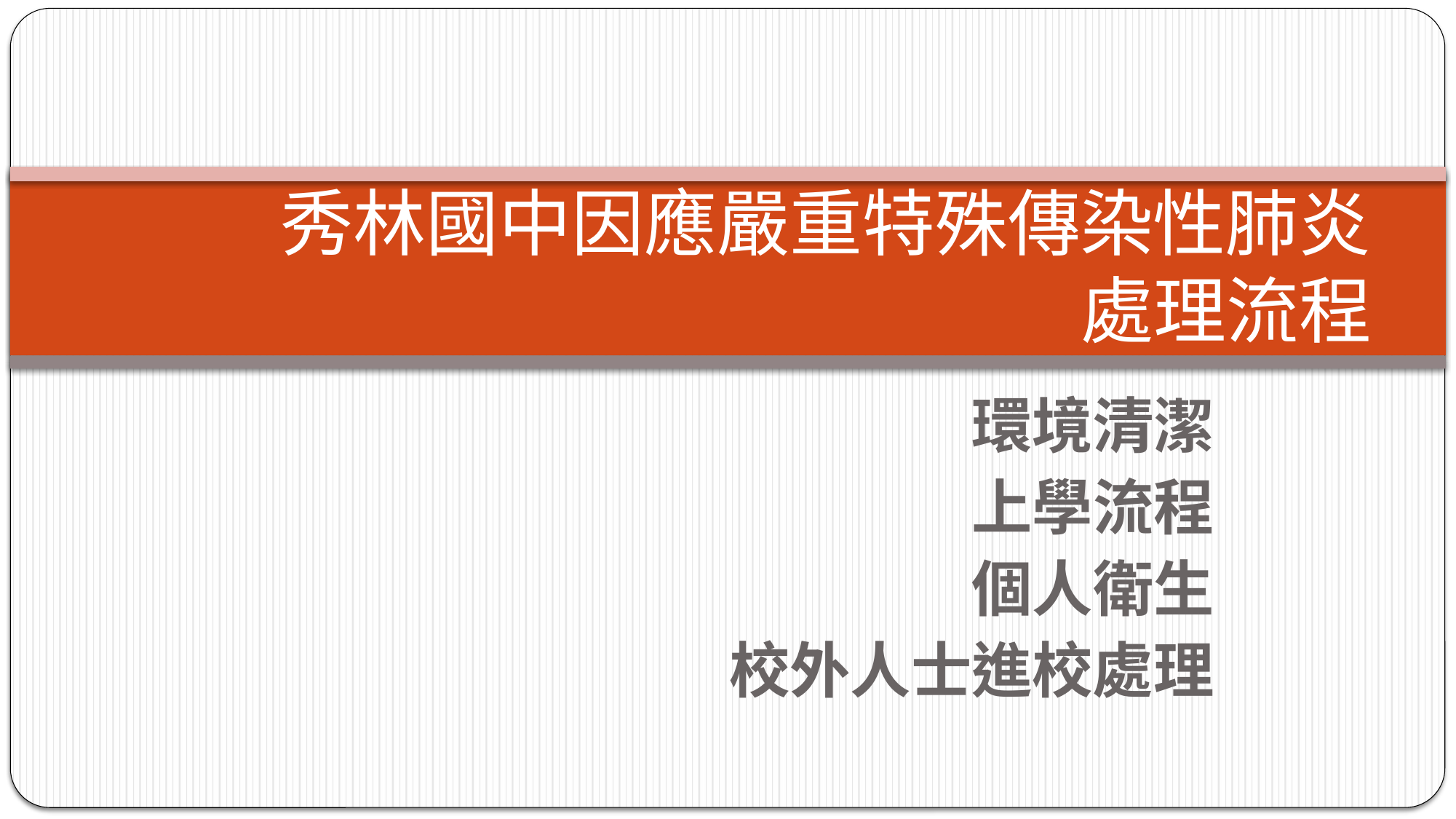

# 秀林國中因應嚴重特殊傳染性肺炎 處理流程
環境清潔
上學流程
個人衛生
校外人士進校處理